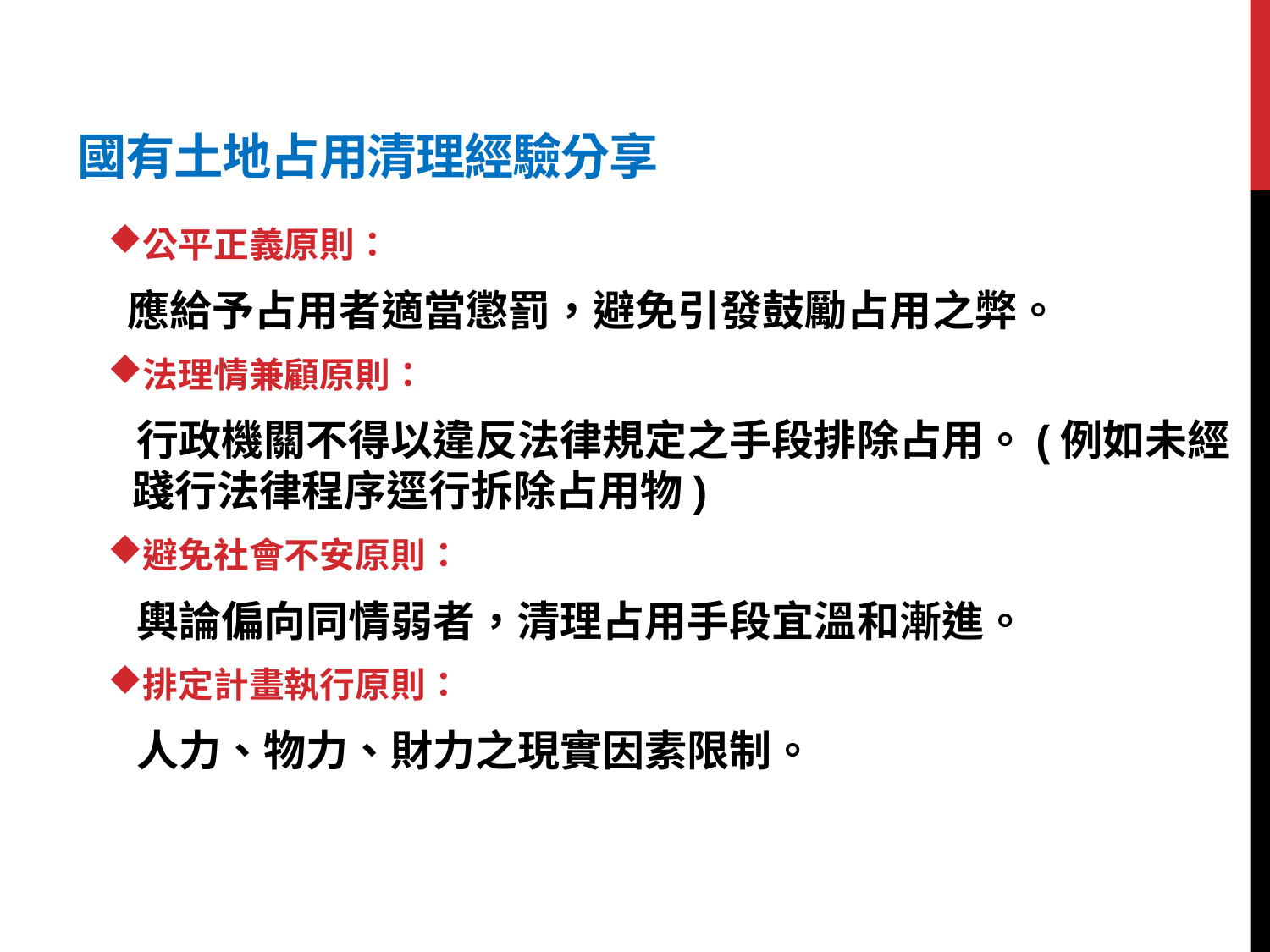

# 國有土地占用清理經驗分享
公平正義原則：
 應給予占用者適當懲罰，避免引發鼓勵占用之弊。
法理情兼顧原則：
  行政機關不得以違反法律規定之手段排除占用。(例如未經踐行法律程序逕行拆除占用物)
避免社會不安原則：
  輿論偏向同情弱者，清理占用手段宜溫和漸進。
排定計畫執行原則：
  人力、物力、財力之現實因素限制。